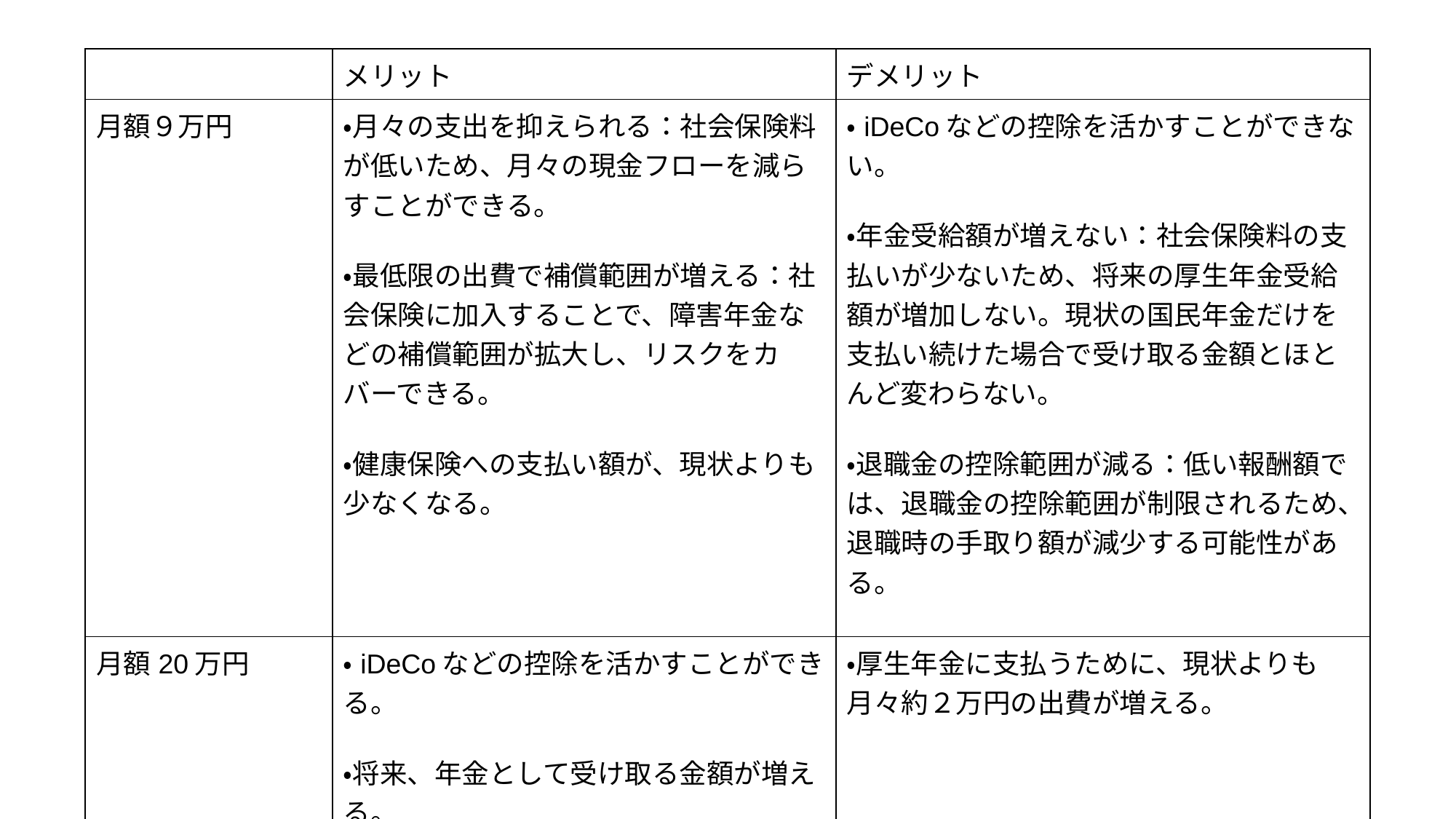

|  | メリット | デメリット |
| --- | --- | --- |
| 月額９万円 | ・月々の支出を抑えられる：社会保険料が低いため、月々の現金フローを減らすことができる。 ・最低限の出費で補償範囲が増える：社会保険に加入することで、障害年金などの補償範囲が拡大し、リスクをカバーできる。 ・健康保険への支払い額が、現状よりも少なくなる。 | ・iDeCoなどの控除を活かすことができない。 ・年金受給額が増えない：社会保険料の支払いが少ないため、将来の厚生年金受給額が増加しない。現状の国民年金だけを支払い続けた場合で受け取る金額とほとんど変わらない。 ・退職金の控除範囲が減る：低い報酬額では、退職金の控除範囲が制限されるため、退職時の手取り額が減少する可能性がある。 |
| 月額20万円 | ・iDeCoなどの控除を活かすことができる。 ・将来、年金として受け取る金額が増える。 | ・厚生年金に支払うために、現状よりも月々約２万円の出費が増える。 |